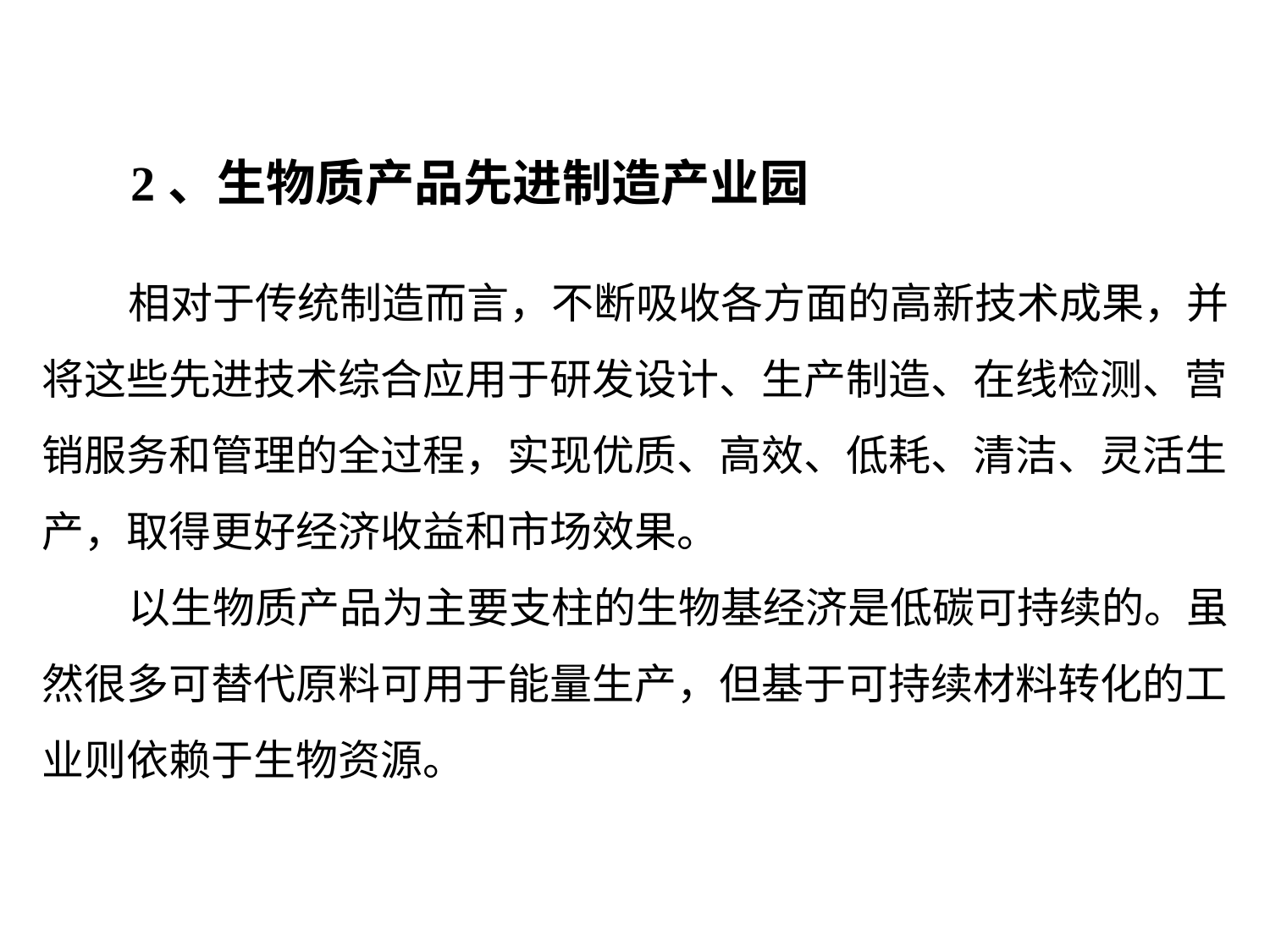

2、生物质产品先进制造产业园

        相对于传统制造而言，不断吸收各方面的高新技术成果，并将这些先进技术综合应用于研发设计、生产制造、在线检测、营销服务和管理的全过程，实现优质、高效、低耗、清洁、灵活生产，取得更好经济收益和市场效果。
        以生物质产品为主要支柱的生物基经济是低碳可持续的。虽然很多可替代原料可用于能量生产，但基于可持续材料转化的工业则依赖于生物资源。